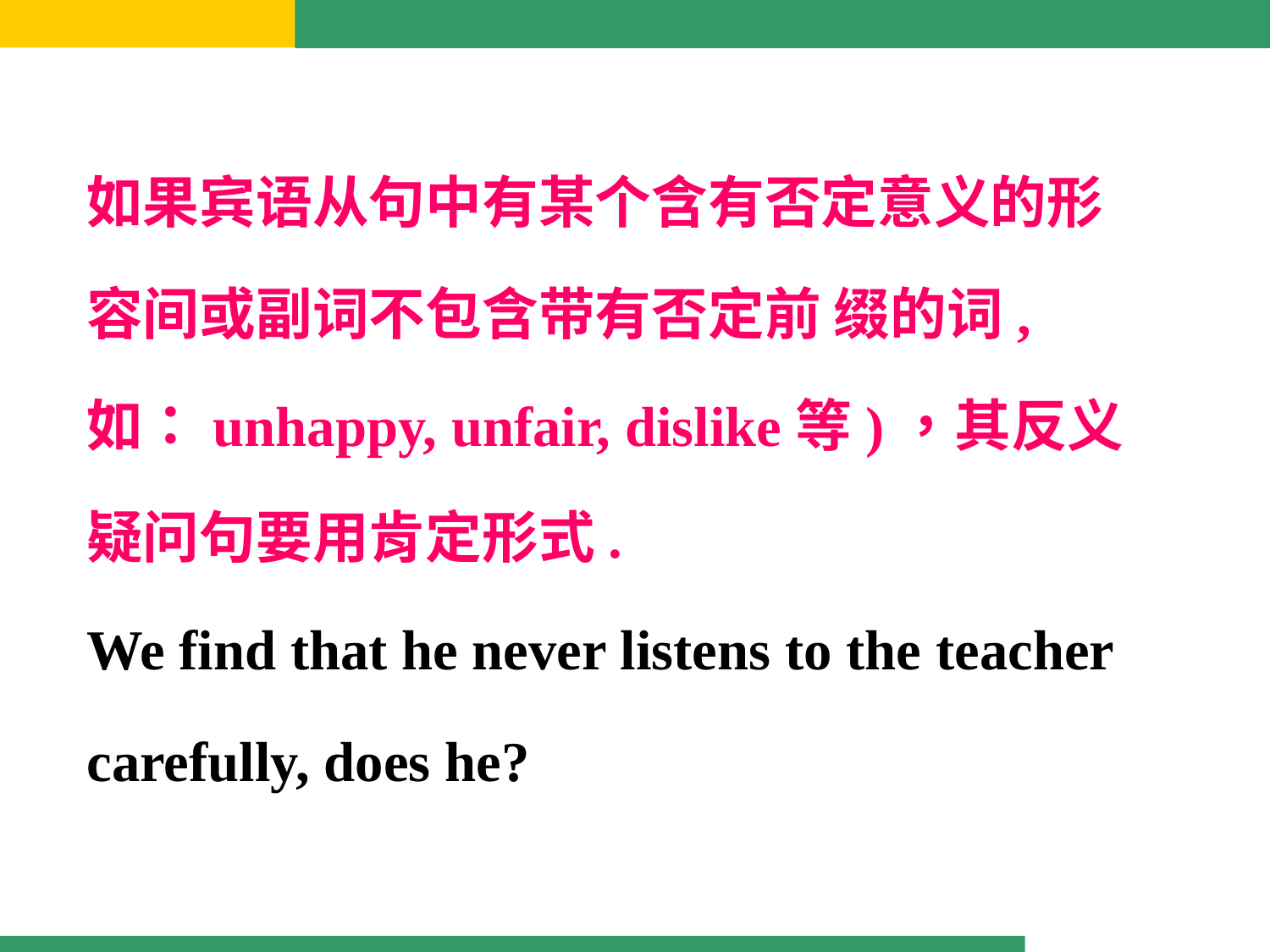

如果宾语从句中有某个含有否定意义的形容间或副词不包含带有否定前 缀的词,如：unhappy, unfair, dislike等)，其反义疑问句要用肯定形式.
We find that he never listens to the teacher carefully, does he?